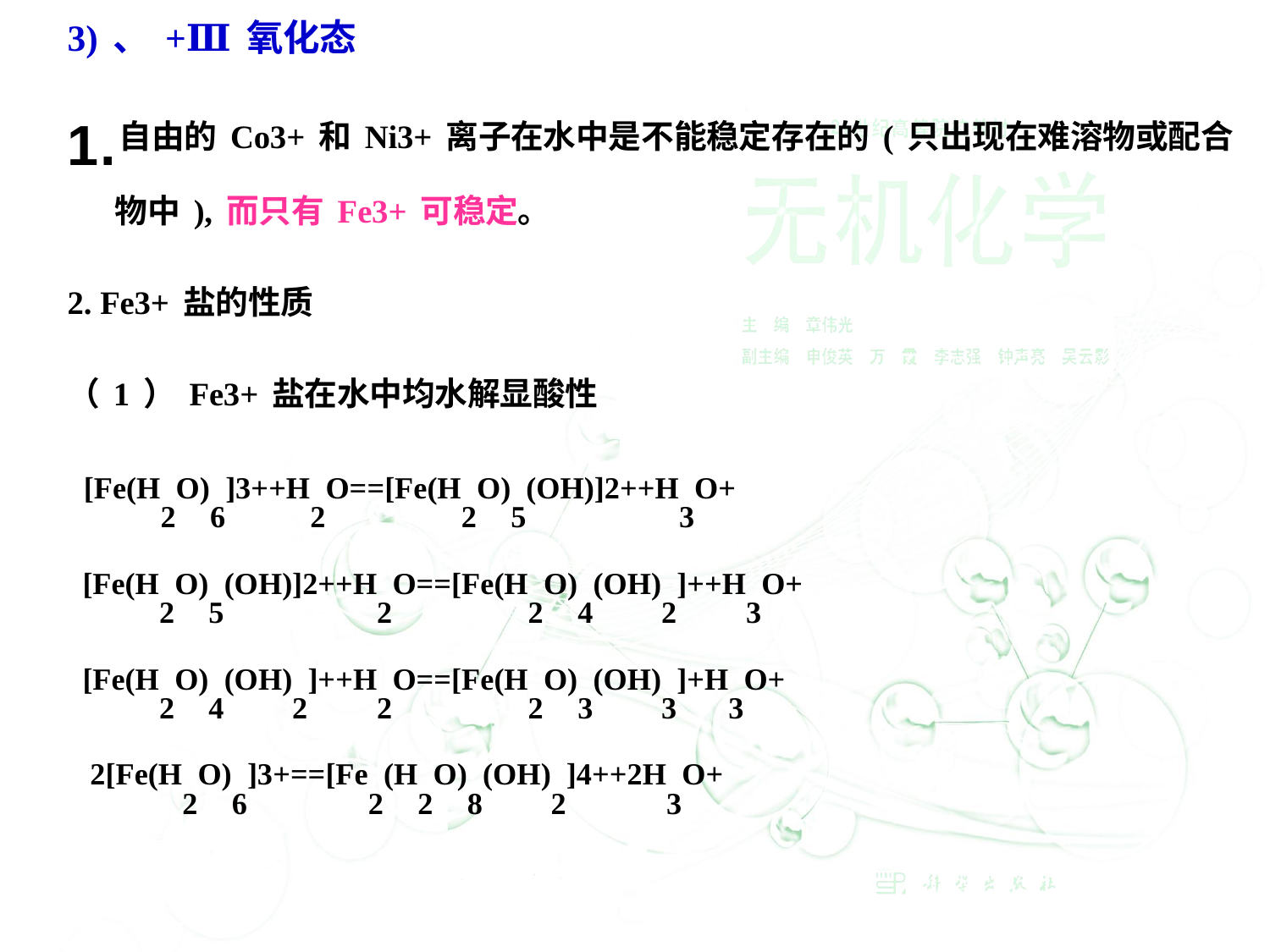

3)、+Ⅲ氧化态
自由的Co3+和Ni3+离子在水中是不能稳定存在的(只出现在难溶物或配合物中),而只有Fe3+可稳定。
2. Fe3+盐的性质
（1）Fe3+盐在水中均水解显酸性
  [Fe(H2O)6]3++H2O==[Fe(H2O)5(OH)]2++H3O+
  [Fe(H2O)5(OH)]2++H2O==[Fe(H2O)4(OH)2]++H3O+
  [Fe(H2O)4(OH)2]++H2O==[Fe(H2O)3(OH)3]+H3O+
   2[Fe(H2O)6]3+==[Fe2(H2O)8(OH)2]4++2H3O+
123